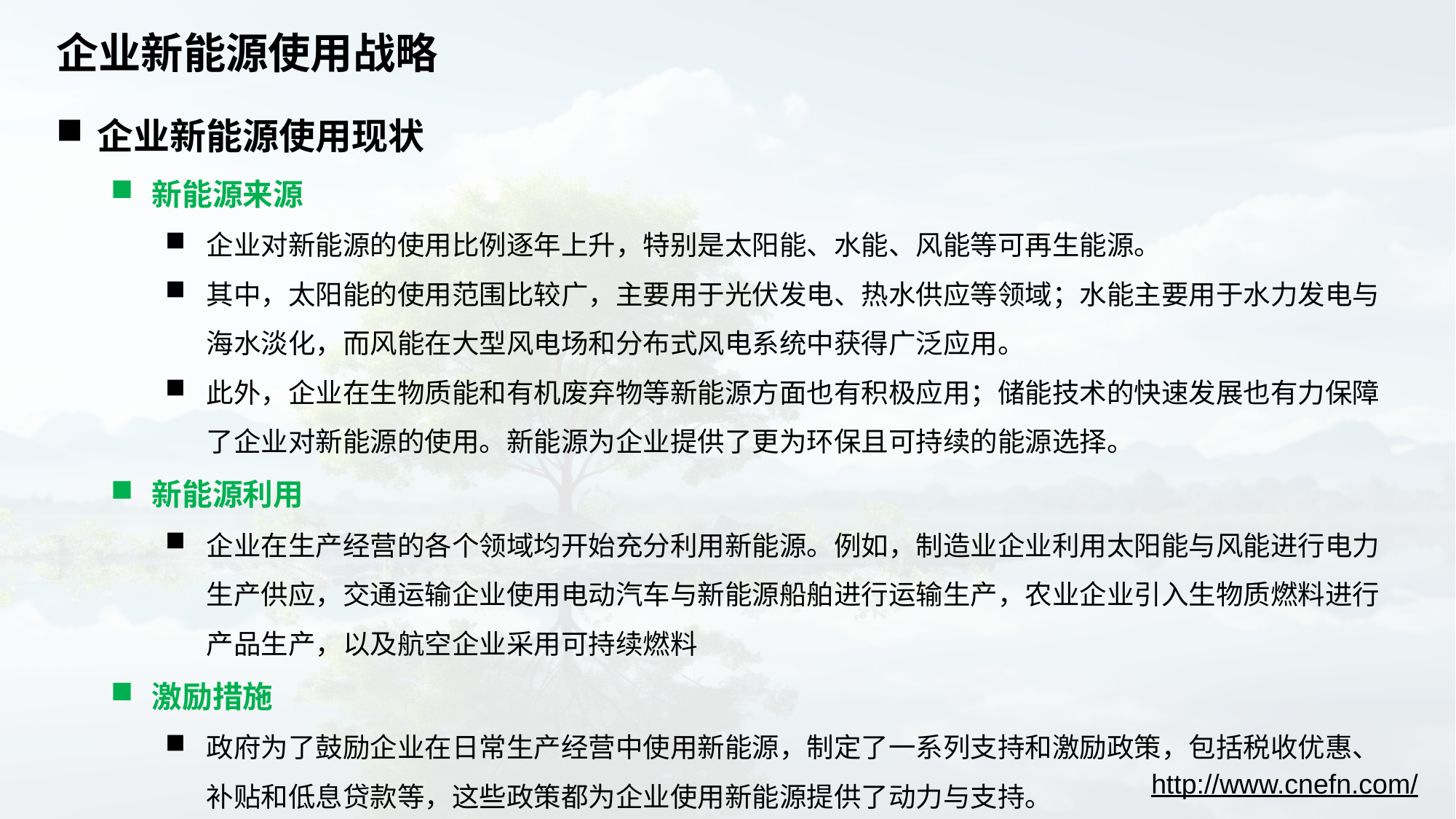

# 企业新能源使用战略
企业新能源使用现状
新能源来源
企业对新能源的使用比例逐年上升，特别是太阳能、水能、风能等可再生能源。
其中，太阳能的使用范围比较广，主要用于光伏发电、热水供应等领域；水能主要用于水力发电与海水淡化，而风能在大型风电场和分布式风电系统中获得广泛应用。
此外，企业在生物质能和有机废弃物等新能源方面也有积极应用；储能技术的快速发展也有力保障了企业对新能源的使用。新能源为企业提供了更为环保且可持续的能源选择。
新能源利用
企业在生产经营的各个领域均开始充分利用新能源。例如，制造业企业利用太阳能与风能进行电力生产供应，交通运输企业使用电动汽车与新能源船舶进行运输生产，农业企业引入生物质燃料进行产品生产，以及航空企业采用可持续燃料
激励措施
政府为了鼓励企业在日常生产经营中使用新能源，制定了一系列支持和激励政策，包括税收优惠、补贴和低息贷款等，这些政策都为企业使用新能源提供了动力与支持。